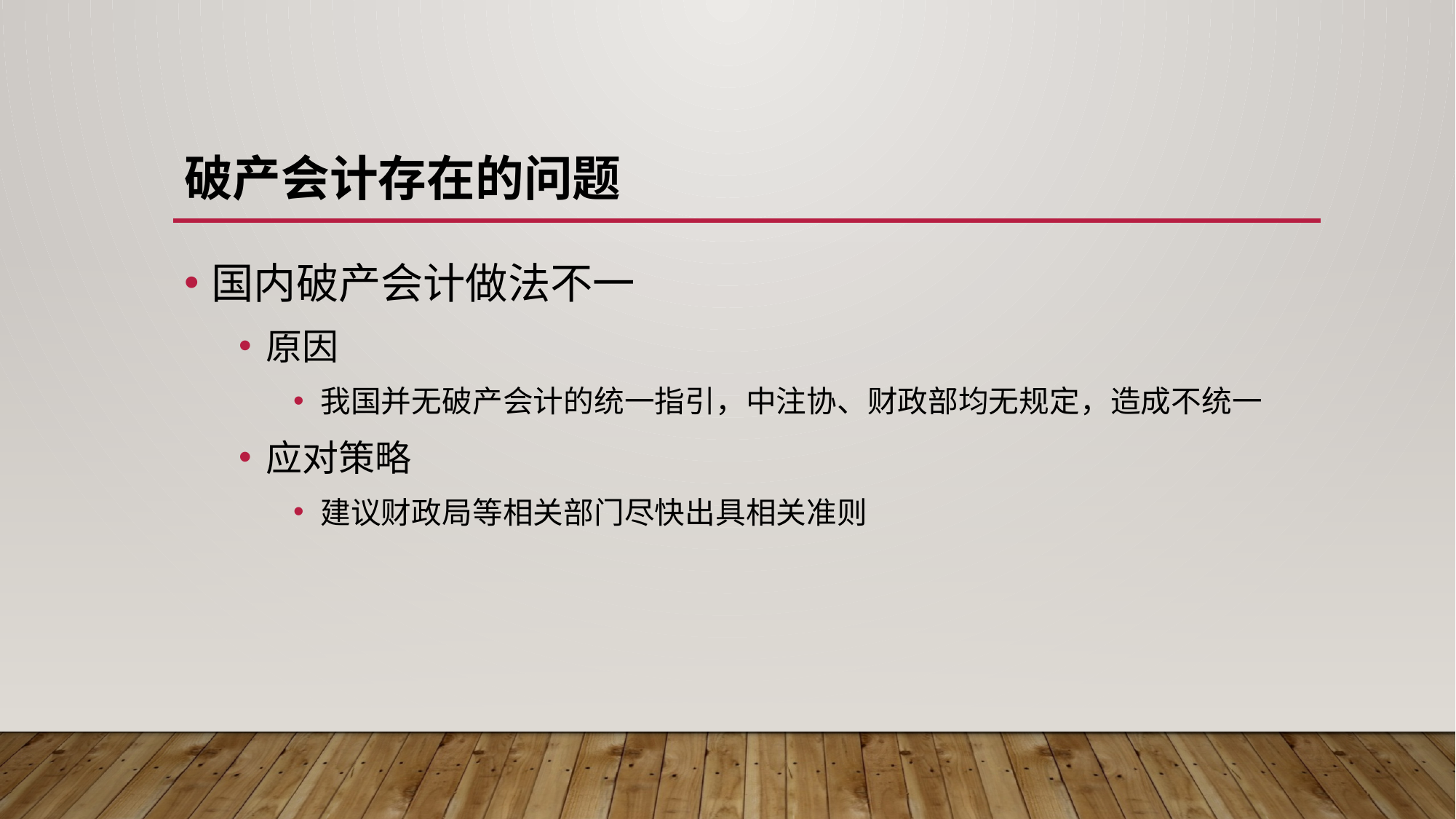

# 破产会计存在的问题
国内破产会计做法不一
原因
我国并无破产会计的统一指引，中注协、财政部均无规定，造成不统一
应对策略
建议财政局等相关部门尽快出具相关准则